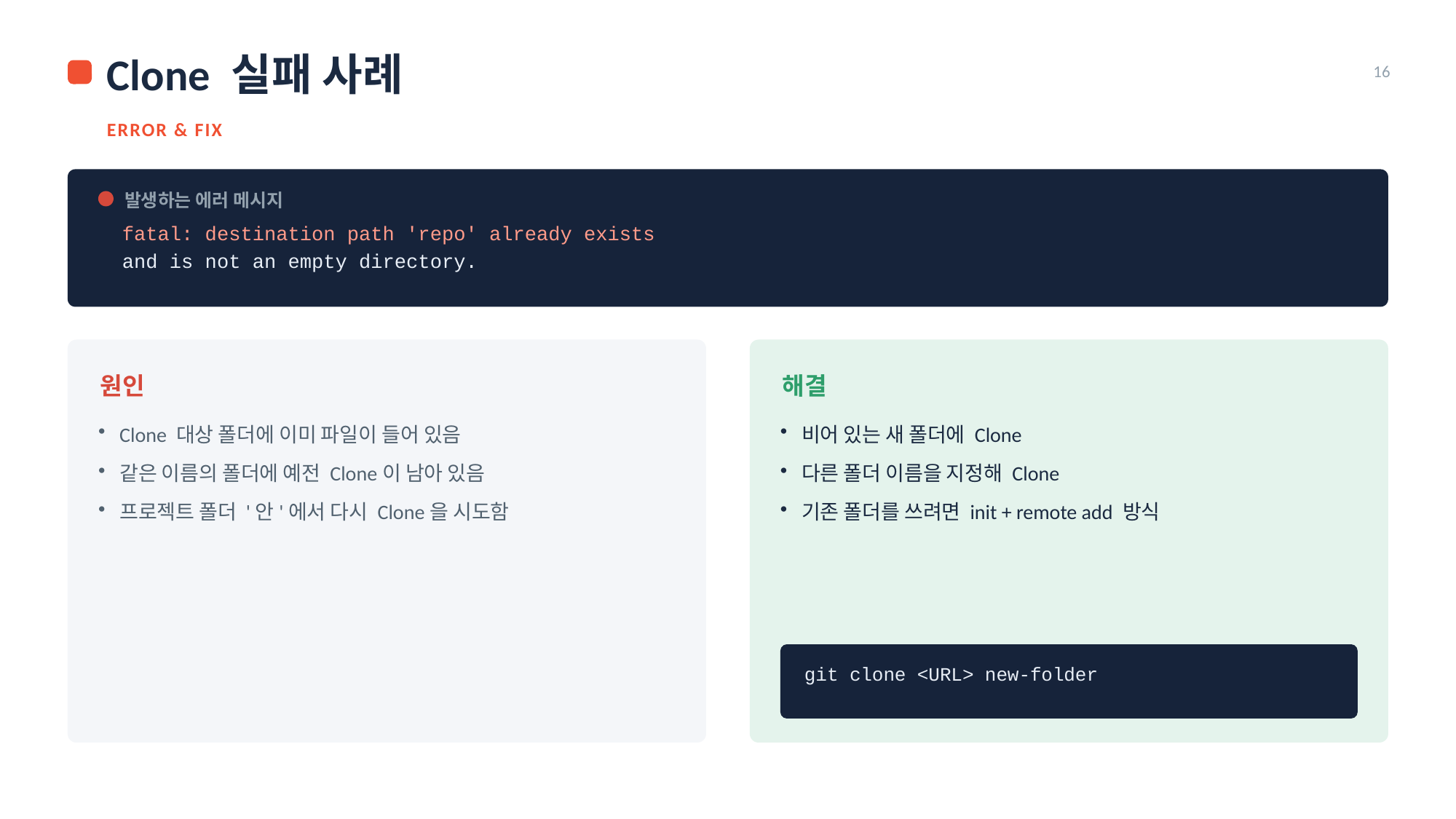

Clone 실패 사례
16

ERROR & FIX

발생하는 에러 메시지

fatal: destination path 'repo' already exists
and is not an empty directory.

원인
해결
Clone 대상 폴더에 이미 파일이 들어 있음
같은 이름의 폴더에 예전 Clone이 남아 있음
프로젝트 폴더 '안'에서 다시 Clone을 시도함
비어 있는 새 폴더에 Clone
다른 폴더 이름을 지정해 Clone
기존 폴더를 쓰려면 init + remote add 방식

git clone <URL> new-folder